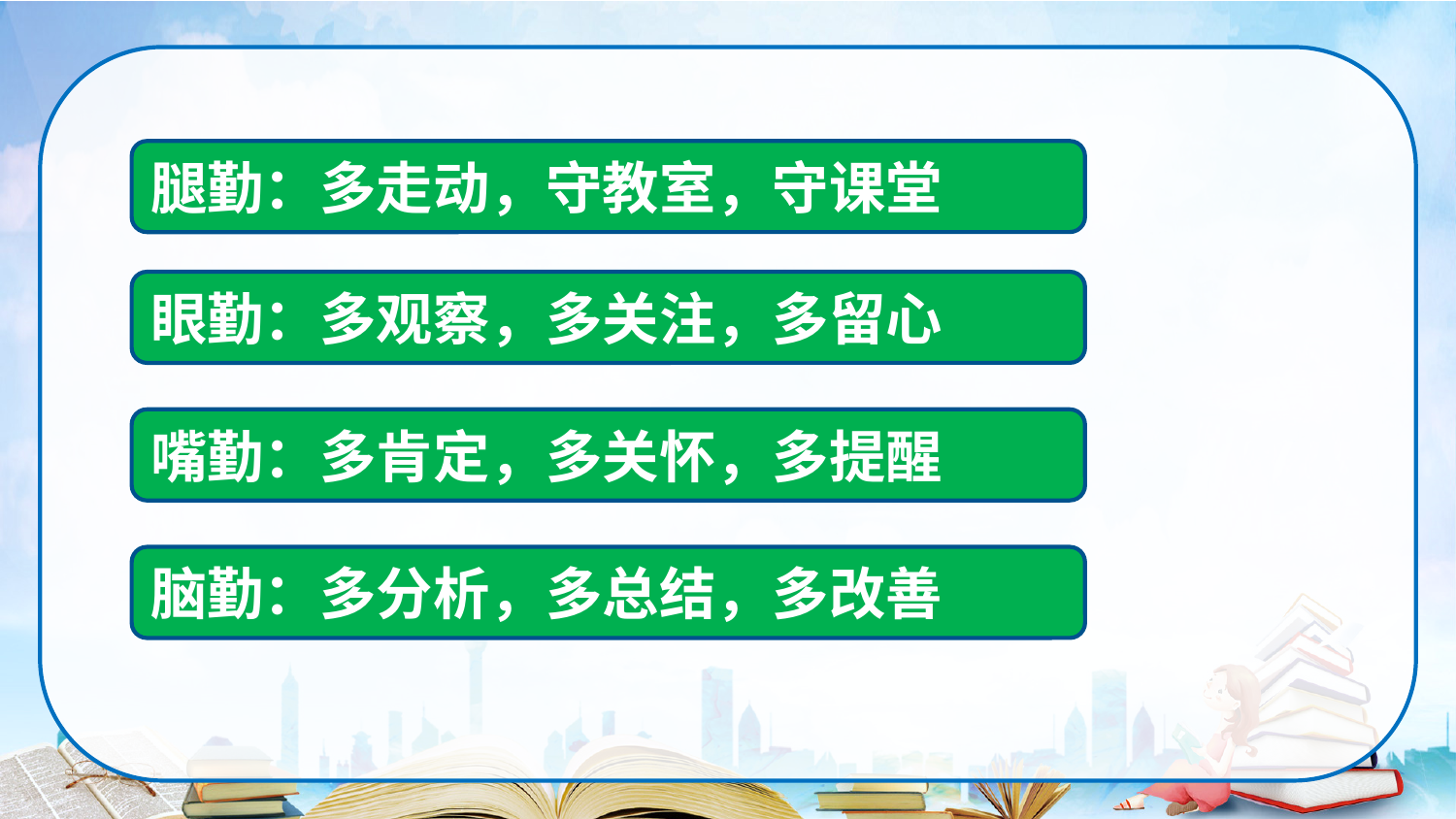

腿勤：多走动，守教室，守课堂
眼勤：多观察，多关注，多留心
嘴勤：多肯定，多关怀，多提醒
脑勤：多分析，多总结，多改善